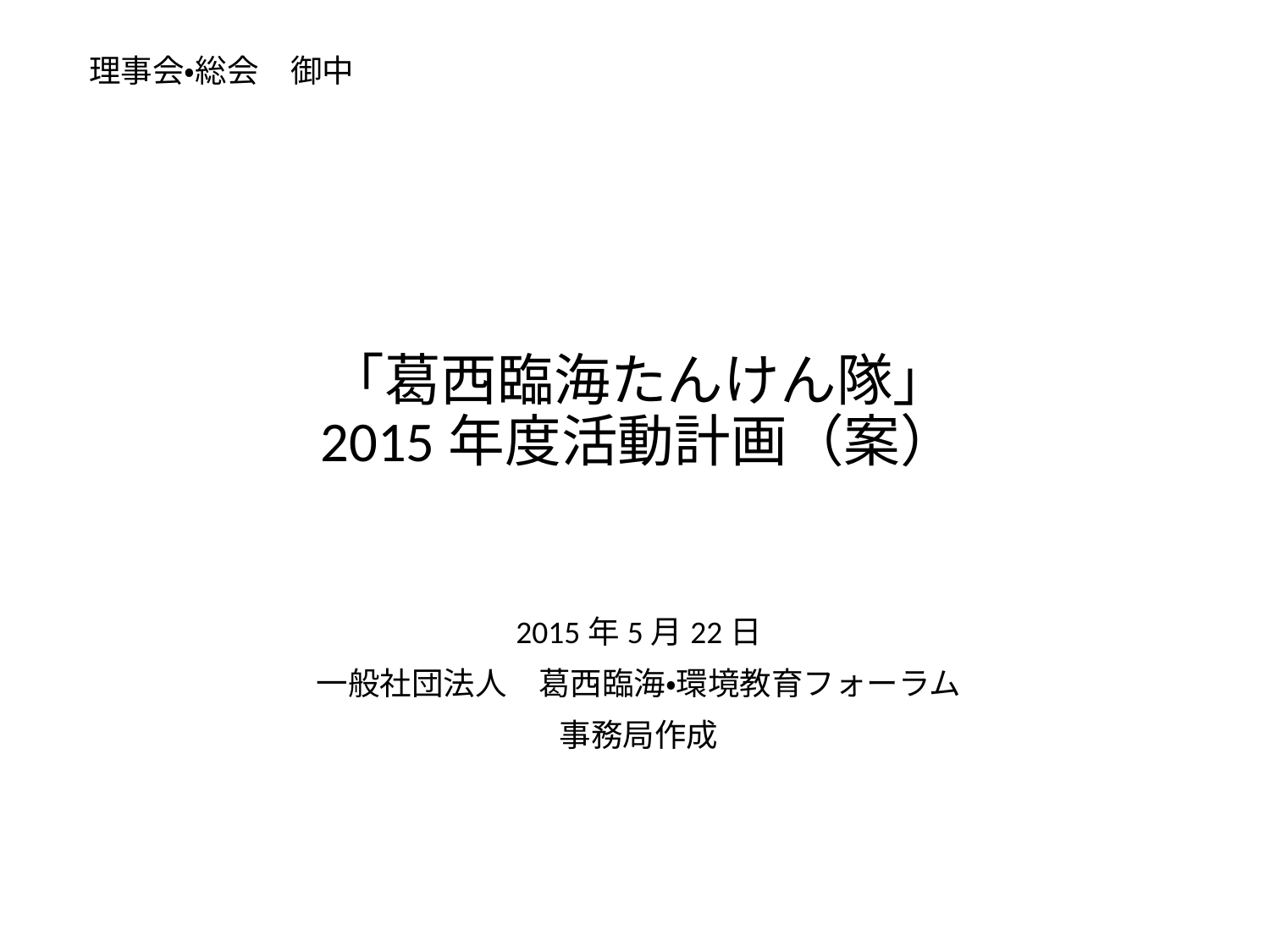

理事会・総会　御中
# 「葛西臨海たんけん隊」 2015年度活動計画（案）
2015年5月22日
一般社団法人　葛西臨海・環境教育フォーラム
事務局作成